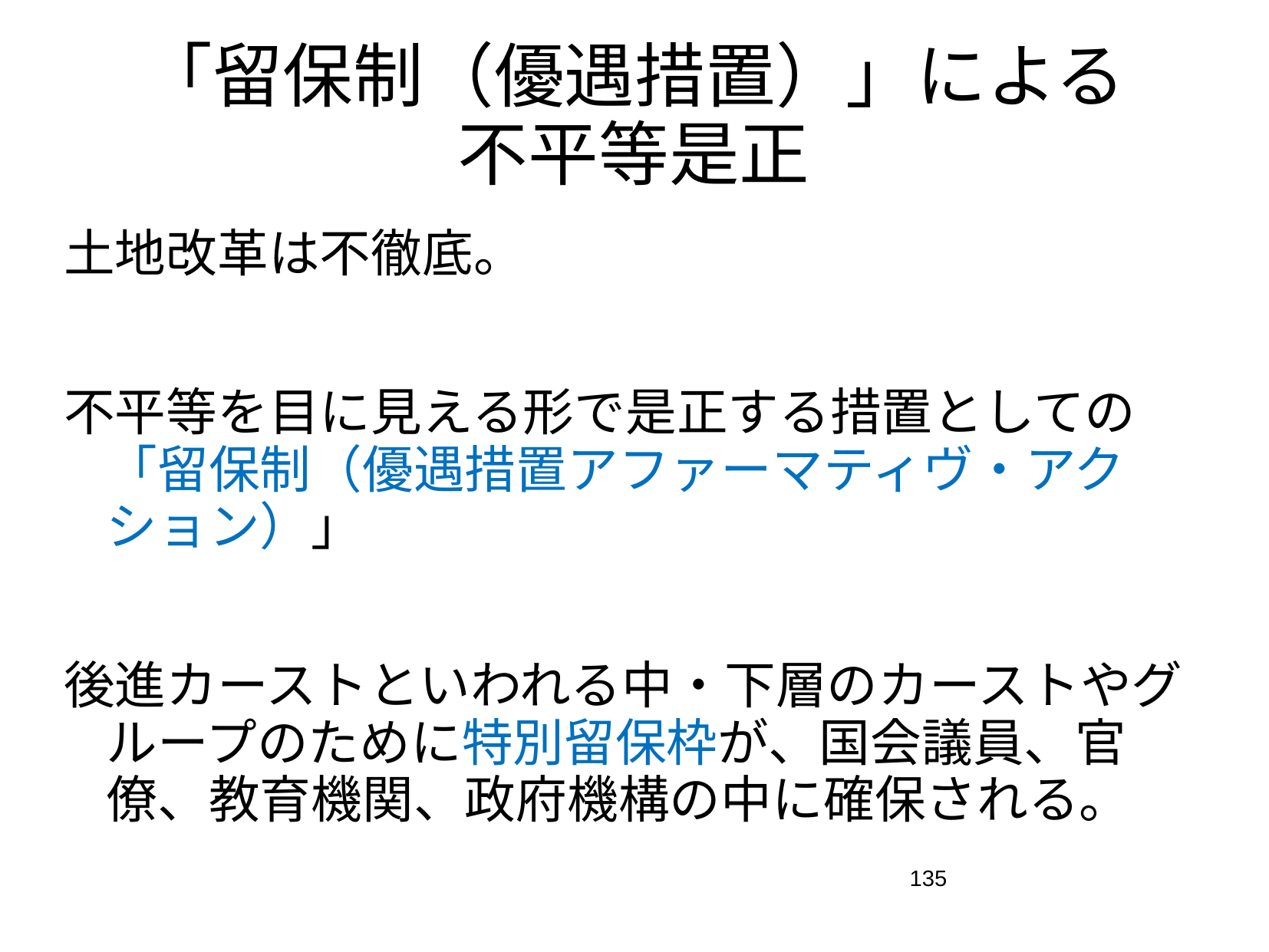

# 「留保制（優遇措置）」による 不平等是正
土地改革は不徹底。

不平等を目に見える形で是正する措置としての「留保制（優遇措置アファーマティヴ・アクション）」

後進カーストといわれる中・下層のカーストやグループのために特別留保枠が、国会議員、官僚、教育機関、政府機構の中に確保される。

135